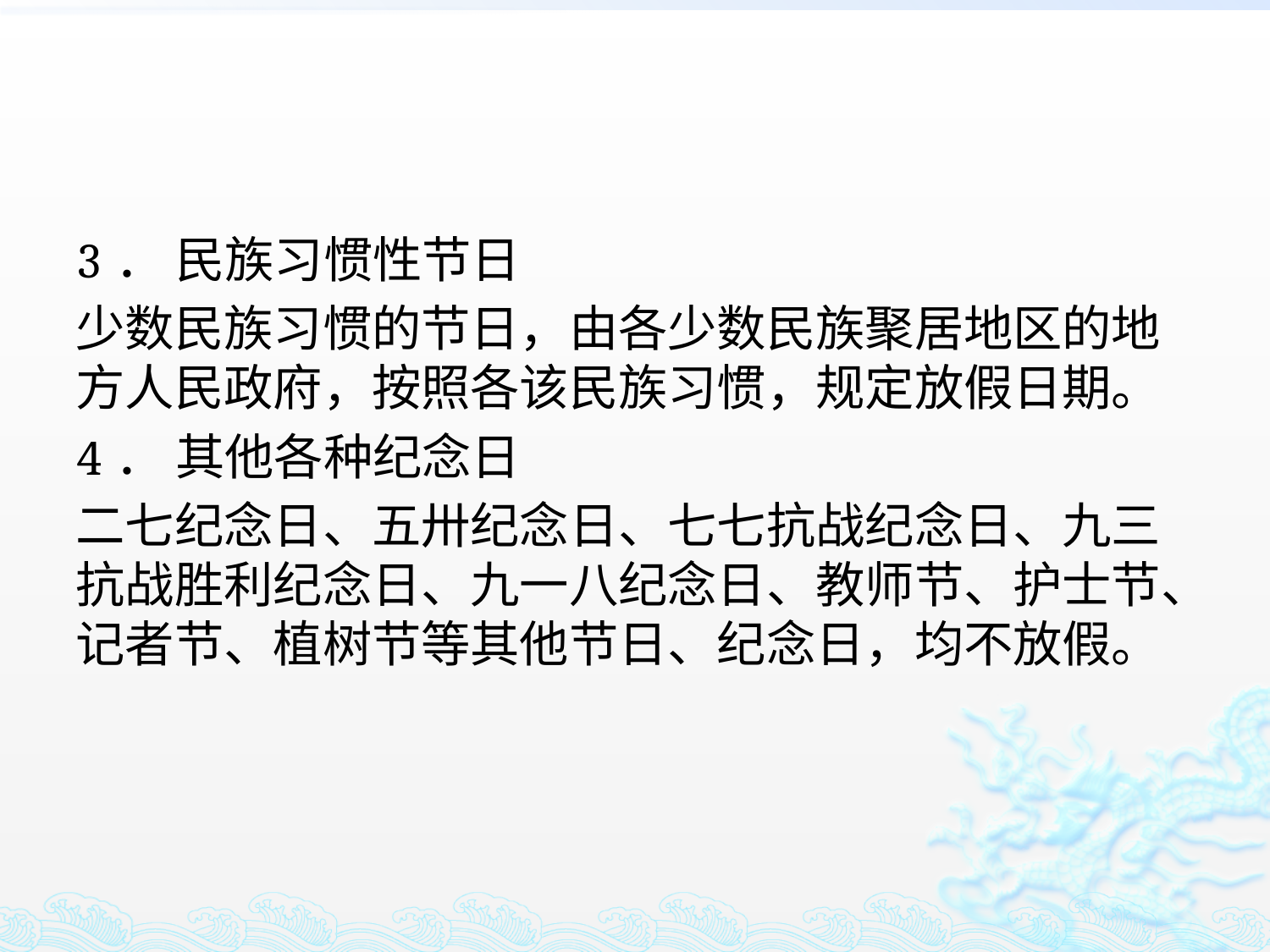

#
3． 民族习惯性节日
少数民族习惯的节日，由各少数民族聚居地区的地方人民政府，按照各该民族习惯，规定放假日期。
4． 其他各种纪念日
二七纪念日、五卅纪念日、七七抗战纪念日、九三抗战胜利纪念日、九一八纪念日、教师节、护士节、记者节、植树节等其他节日、纪念日，均不放假。